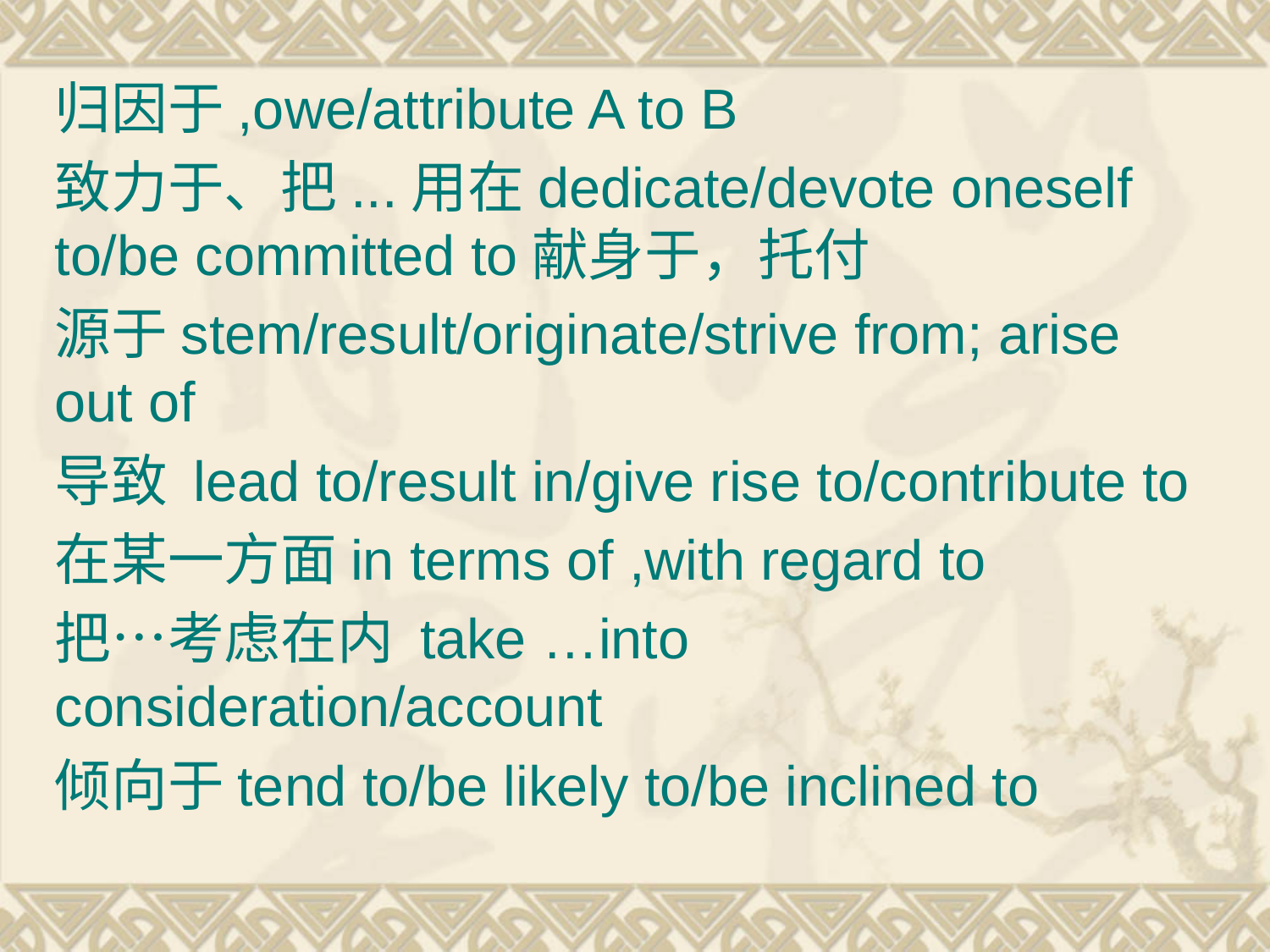

归因于,owe/attribute A to B
致力于、把...用在dedicate/devote oneself to/be committed to献身于，托付
源于stem/result/originate/strive from; arise out of
导致 lead to/result in/give rise to/contribute to
在某一方面in terms of ,with regard to
把…考虑在内 take …into consideration/account
倾向于tend to/be likely to/be inclined to